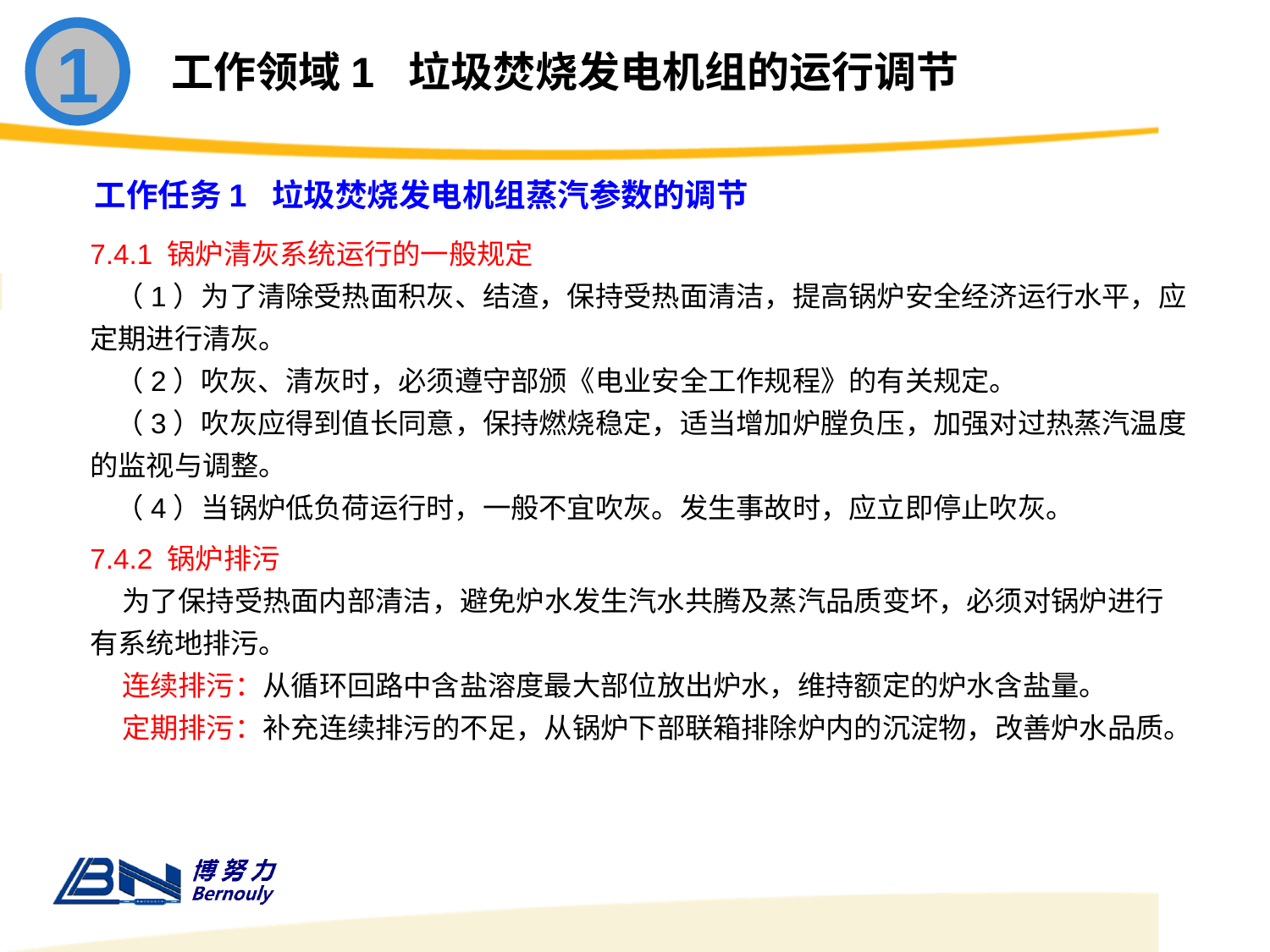

1
工作领域1  垃圾焚烧发电机组的运行调节
工作任务1  垃圾焚烧发电机组蒸汽参数的调节
7.4.1 锅炉清灰系统运行的一般规定
   （1）为了清除受热面积灰、结渣，保持受热面清洁，提高锅炉安全经济运行水平，应定期进行清灰。
   （2）吹灰、清灰时，必须遵守部颁《电业安全工作规程》的有关规定。
   （3）吹灰应得到值长同意，保持燃烧稳定，适当增加炉膛负压，加强对过热蒸汽温度的监视与调整。
   （4）当锅炉低负荷运行时，一般不宜吹灰。发生事故时，应立即停止吹灰。
7.4.2 锅炉排污
    为了保持受热面内部清洁，避免炉水发生汽水共腾及蒸汽品质变坏，必须对锅炉进行有系统地排污。
    连续排污：从循环回路中含盐溶度最大部位放出炉水，维持额定的炉水含盐量。
    定期排污：补充连续排污的不足，从锅炉下部联箱排除炉内的沉淀物，改善炉水品质。